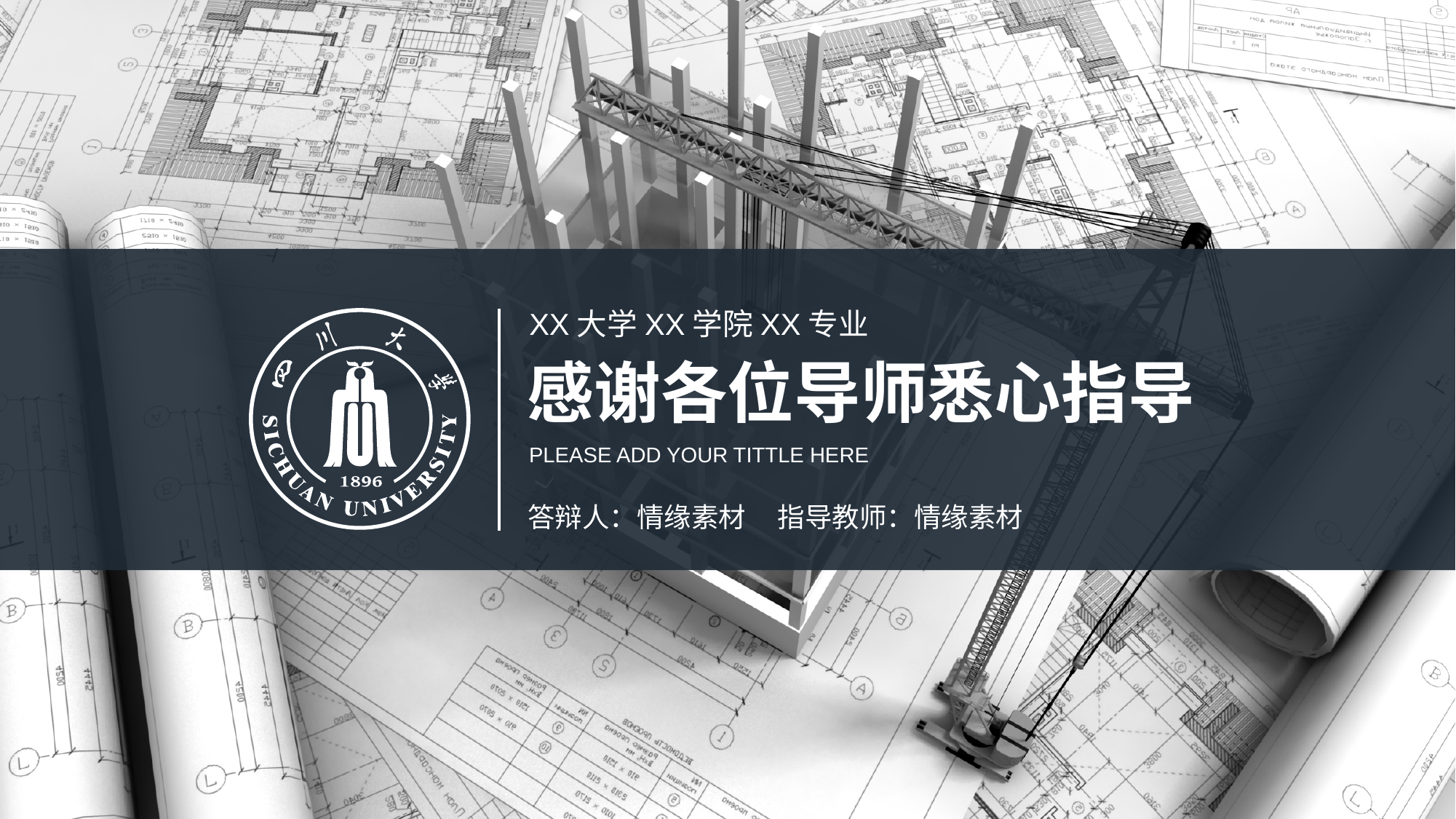

XX大学XX学院XX专业

感谢各位导师悉心指导
PLEASE ADD YOUR TITTLE HERE
答辩人：情缘素材
指导教师：情缘素材